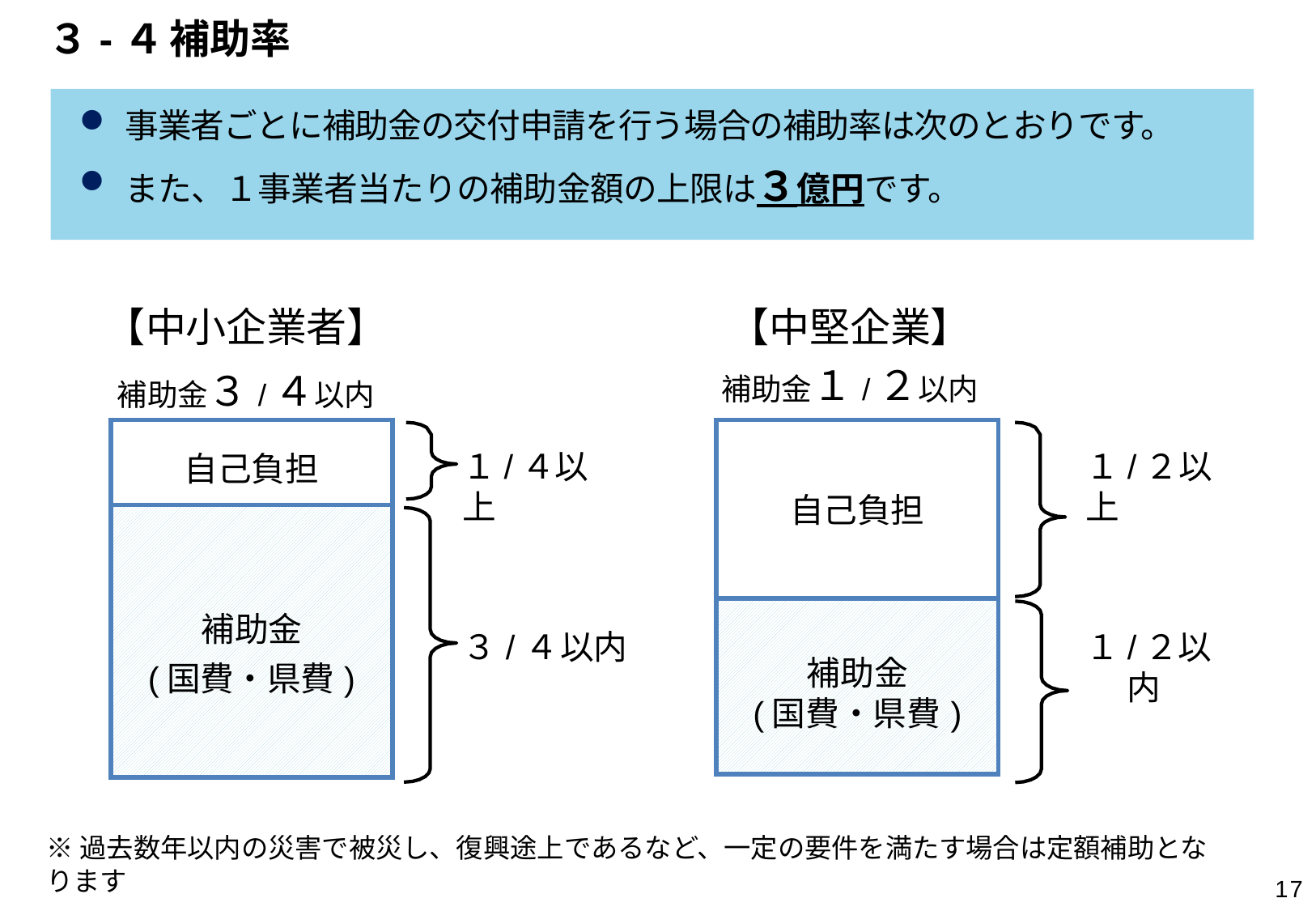

３-４	補助率
事業者ごとに補助金の交付申請を行う場合の補助率は次のとおりです。
また、１事業者当たりの補助金額の上限は３億円です。
【中小企業者】
補助金３/４以内
【中堅企業】
補助金１/２以内
| 自己負担 |
| --- |
| 補助金 (国費・県費) |
| 自己負担 |
| --- |
| 補助金 (国費・県費) |

１/４以上
１/２以上
３/４以内
１/２以内
※過去数年以内の災害で被災し、復興途上であるなど、一定の要件を満たす場合は定額補助となります
17